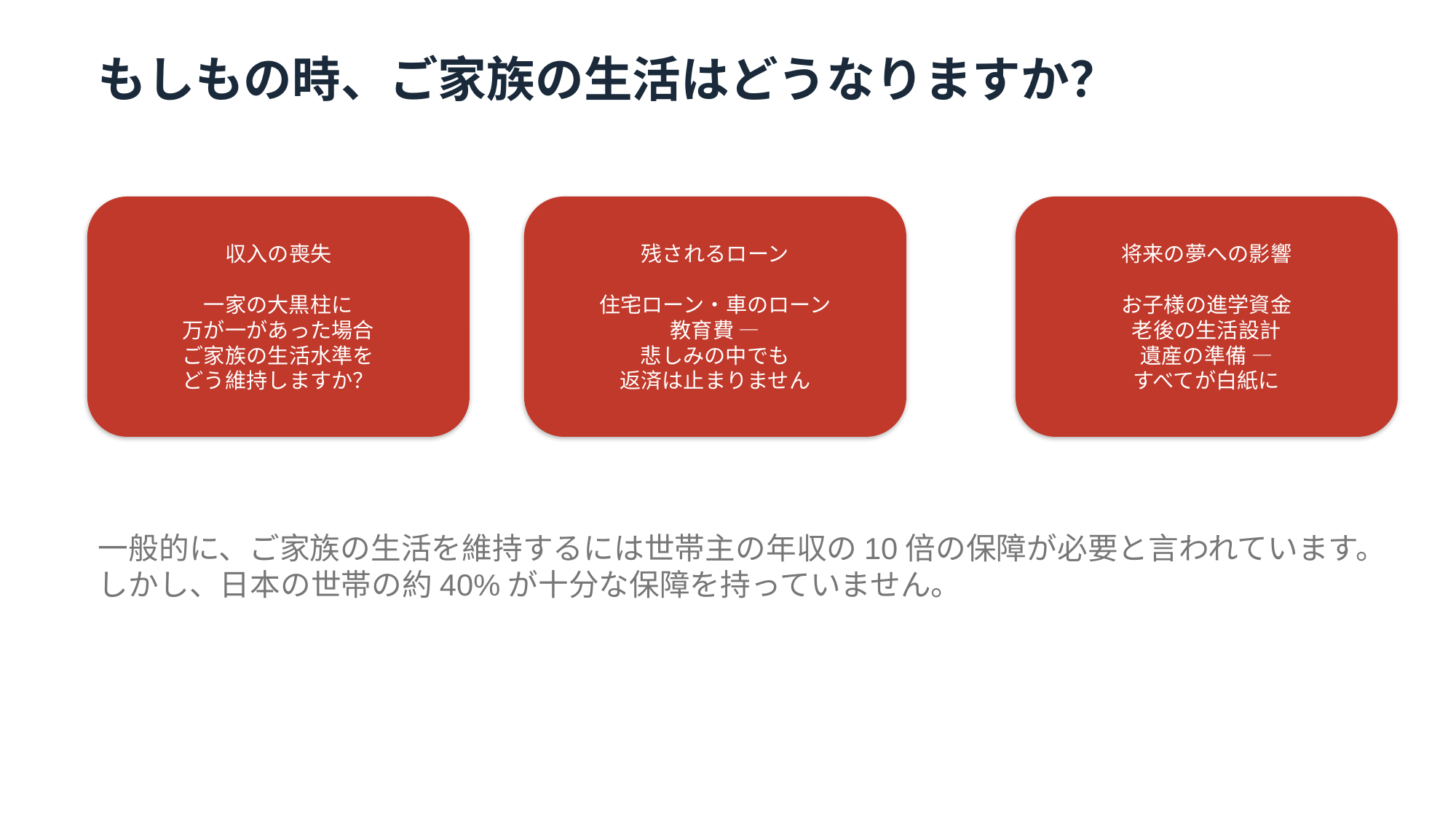

もしもの時、ご家族の生活はどうなりますか？
収入の喪失
一家の大黒柱に
万が一があった場合
ご家族の生活水準を
どう維持しますか？
残されるローン
住宅ローン・車のローン
教育費 —
悲しみの中でも
返済は止まりません
将来の夢への影響
お子様の進学資金
老後の生活設計
遺産の準備 —
すべてが白紙に
一般的に、ご家族の生活を維持するには世帯主の年収の10倍の保障が必要と言われています。しかし、日本の世帯の約40%が十分な保障を持っていません。